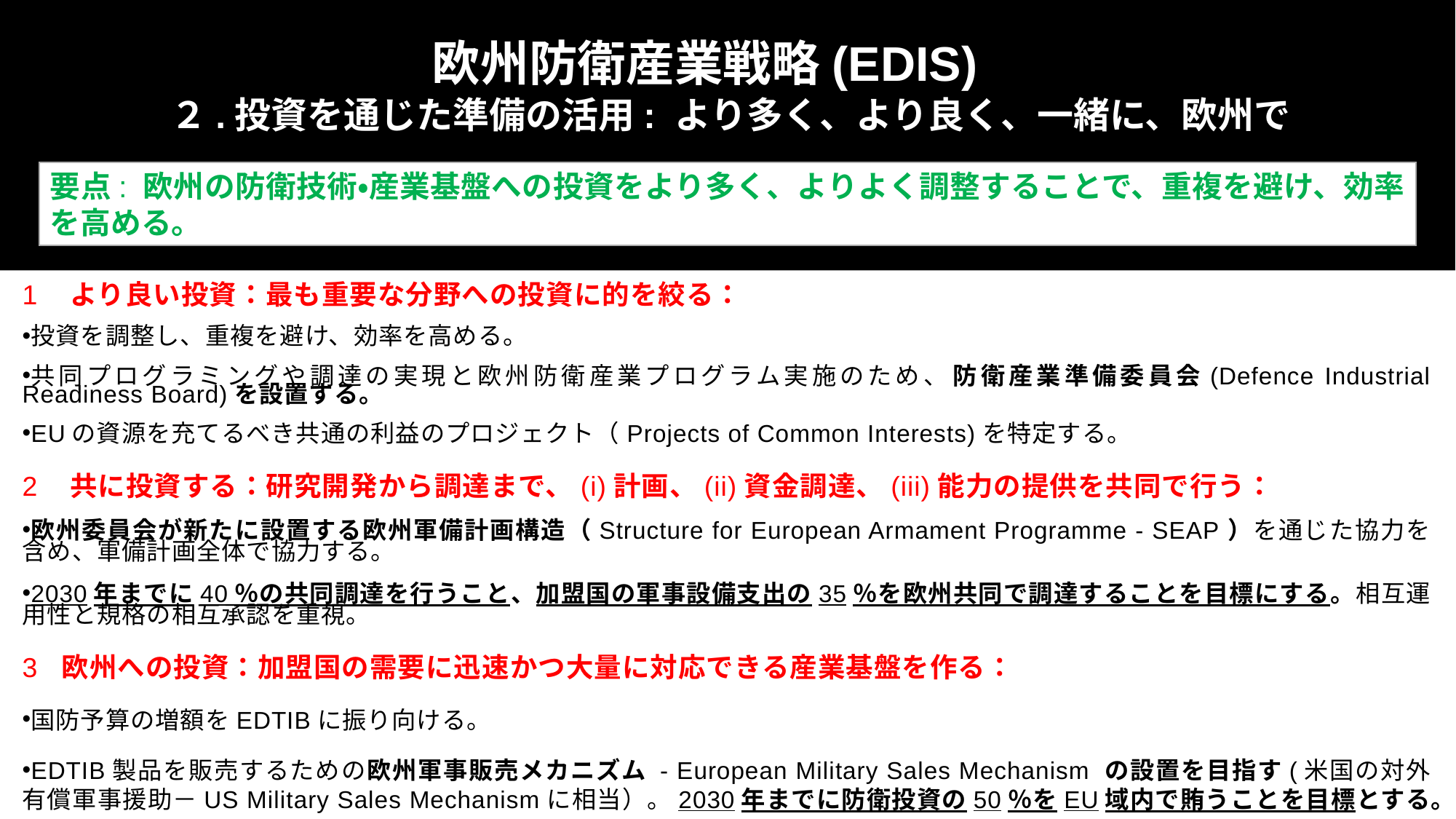

欧州防衛産業戦略(EDIS)
　２.投資を通じた準備の活用: より多く、より良く、一緒に、欧州で
要点: 欧州の防衛技術・産業基盤への投資をより多く、よりよく調整することで、重複を避け、効率を高める。
1   より良い投資：最も重要な分野への投資に的を絞る：
投資を調整し、重複を避け、効率を高める。
共同プログラミングや調達の実現と欧州防衛産業プログラム実施のため、防衛産業準備委員会(Defence Industrial Readiness Board)を設置する。
EUの資源を充てるべき共通の利益のプロジェクト（Projects of Common Interests)を特定する。
2   共に投資する：研究開発から調達まで、(i)計画、(ii)資金調達、(iii)能力の提供を共同で行う：
欧州委員会が新たに設置する欧州軍備計画構造（Structure for European Armament Programme - SEAP）を通じた協力を含め、軍備計画全体で協力する。
2030年までに40％の共同調達を行うこと、加盟国の軍事設備支出の35％を欧州共同で調達することを目標にする。相互運用性と規格の相互承認を重視。
3  欧州への投資：加盟国の需要に迅速かつ大量に対応できる産業基盤を作る：
国防予算の増額をEDTIBに振り向ける。
EDTIB製品を販売するための欧州軍事販売メカニズム - European Military Sales Mechanism の設置を目指す(米国の対外有償軍事援助－US Military Sales Mechanismに相当）。2030年までに防衛投資の50％をEU域内で賄うことを目標とする。